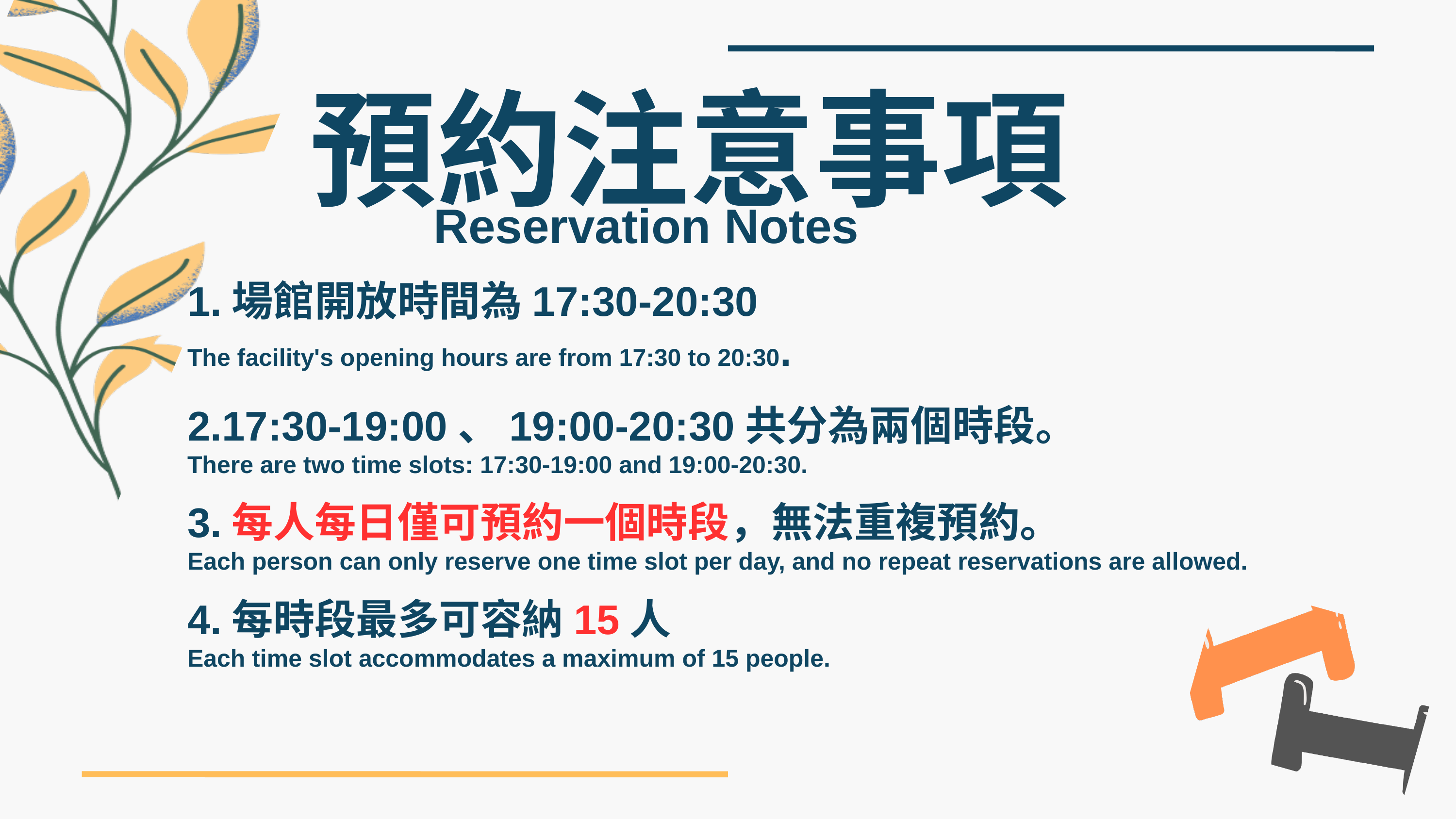

預約注意事項

Reservation Notes
1.場館開放時間為17:30-20:30
The facility's opening hours are from 17:30 to 20:30.
2.17:30-19:00、19:00-20:30共分為兩個時段。
There are two time slots: 17:30-19:00 and 19:00-20:30.
3.每人每日僅可預約一個時段，無法重複預約。
Each person can only reserve one time slot per day, and no repeat reservations are allowed.
4.每時段最多可容納15人
Each time slot accommodates a maximum of 15 people.